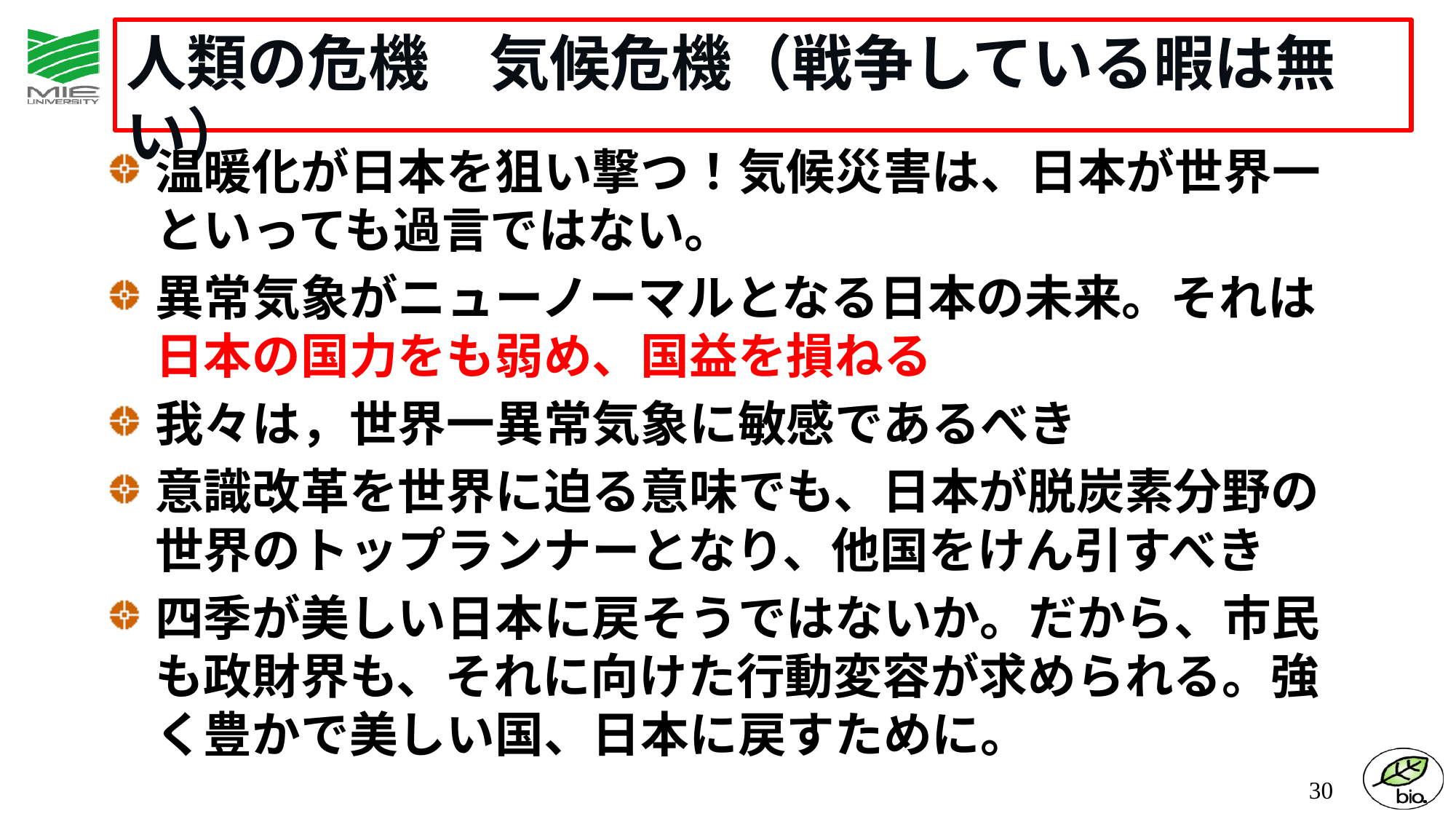

# 人類の危機　気候危機（戦争している暇は無い）
温暖化が日本を狙い撃つ！気候災害は、日本が世界一といっても過言ではない。
異常気象がニューノーマルとなる日本の未来。それは日本の国力をも弱め、国益を損ねる
我々は，世界一異常気象に敏感であるべき
意識改革を世界に迫る意味でも、日本が脱炭素分野の世界のトップランナーとなり、他国をけん引すべき
四季が美しい日本に戻そうではないか。だから、市民も政財界も、それに向けた行動変容が求められる。強く豊かで美しい国、日本に戻すために。

30